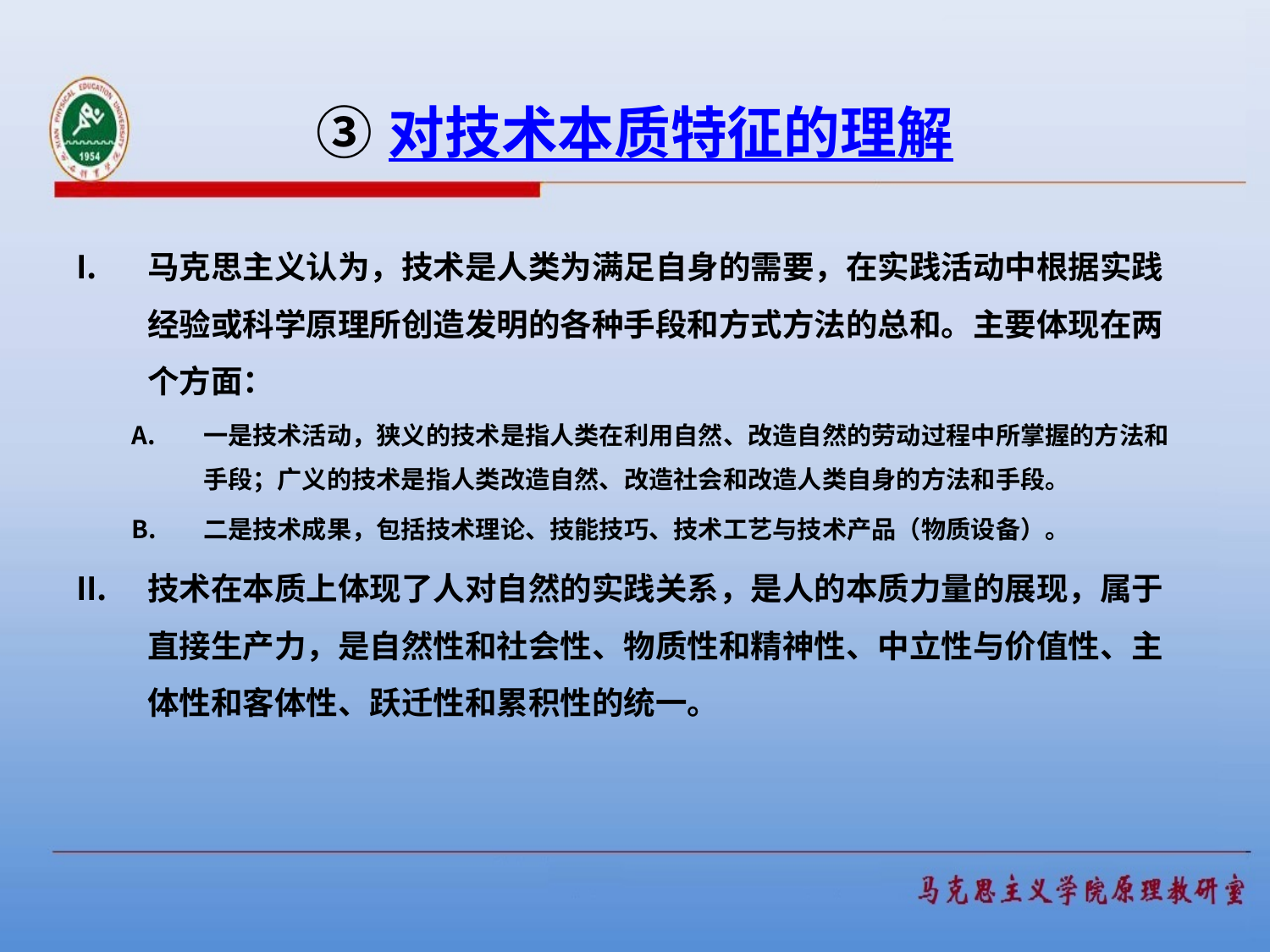

# 对技术本质特征的理解
马克思主义认为，技术是人类为满足自身的需要，在实践活动中根据实践经验或科学原理所创造发明的各种手段和方式方法的总和。主要体现在两个方面：
一是技术活动，狭义的技术是指人类在利用自然、改造自然的劳动过程中所掌握的方法和手段；广义的技术是指人类改造自然、改造社会和改造人类自身的方法和手段。
二是技术成果，包括技术理论、技能技巧、技术工艺与技术产品（物质设备）。
技术在本质上体现了人对自然的实践关系，是人的本质力量的展现，属于直接生产力，是自然性和社会性、物质性和精神性、中立性与价值性、主体性和客体性、跃迁性和累积性的统一。